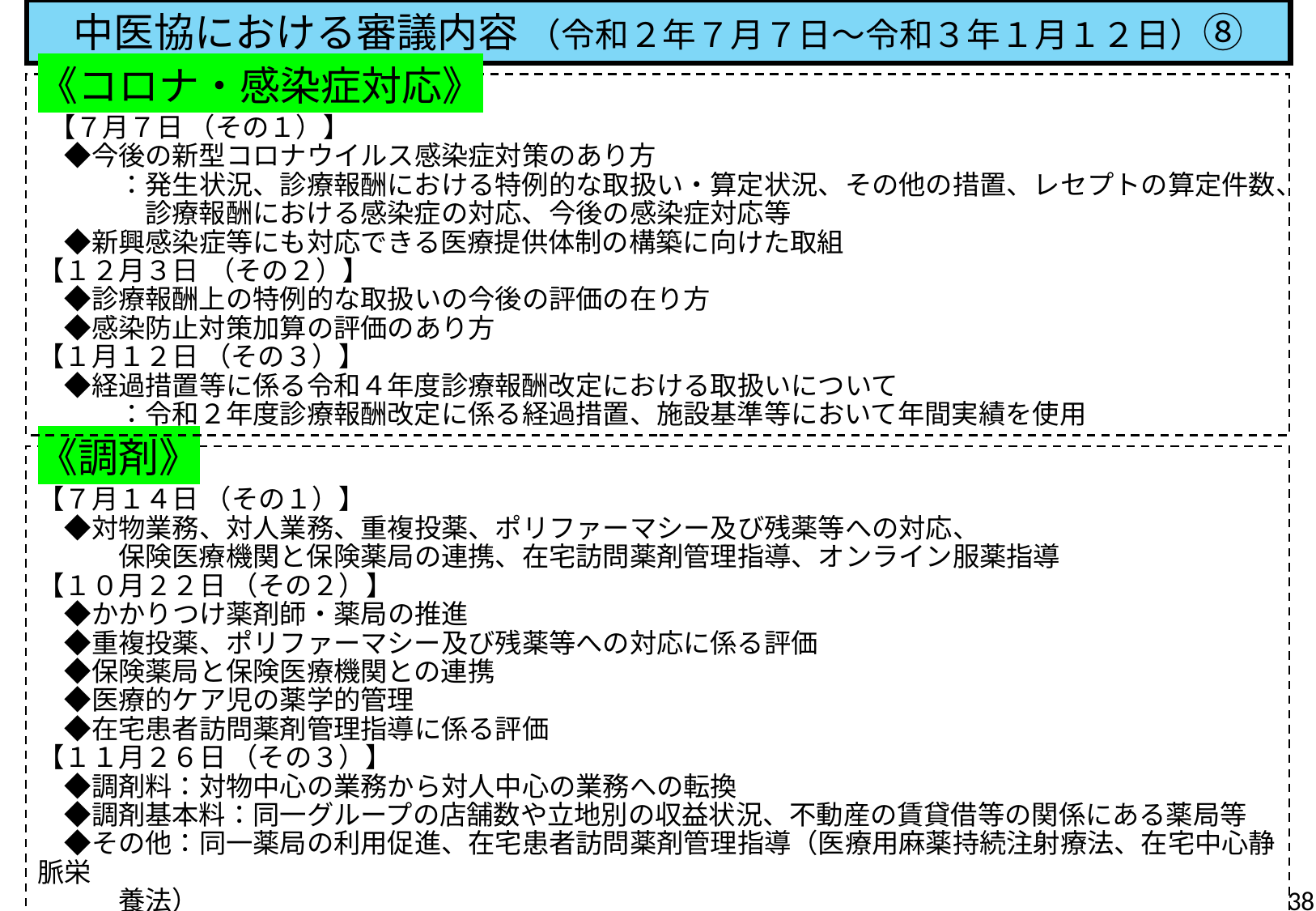

中医協における審議内容 （令和２年７月７日～令和３年１月１２日）⑧
《コロナ・感染症対応》
 【７月７日 （その１）】
　◆今後の新型コロナウイルス感染症対策のあり方
　　　：発生状況、診療報酬における特例的な取扱い・算定状況、その他の措置、レセプトの算定件数、
　　　　診療報酬における感染症の対応、今後の感染症対応等
　◆新興感染症等にも対応できる医療提供体制の構築に向けた取組
【１２月３日  （その２）】
　◆診療報酬上の特例的な取扱いの今後の評価の在り方
　◆感染防止対策加算の評価のあり方
【１月１２日 （その３）】
　◆経過措置等に係る令和４年度診療報酬改定における取扱いについて
　　　：令和２年度診療報酬改定に係る経過措置、施設基準等において年間実績を使用
《調剤》
【７月１４日 （その１）】
　◆対物業務、対人業務、重複投薬、ポリファーマシー及び残薬等への対応、
　　　保険医療機関と保険薬局の連携、在宅訪問薬剤管理指導、オンライン服薬指導
【１０月２２日 （その２）】
　◆かかりつけ薬剤師・薬局の推進
　◆重複投薬、ポリファーマシー及び残薬等への対応に係る評価
　◆保険薬局と保険医療機関との連携
　◆医療的ケア児の薬学的管理
　◆在宅患者訪問薬剤管理指導に係る評価
【１１月２６日 （その３）】
　◆調剤料：対物中心の業務から対人中心の業務への転換
　◆調剤基本料：同一グループの店舗数や立地別の収益状況、不動産の賃貸借等の関係にある薬局等
　◆その他：同一薬局の利用促進、在宅患者訪問薬剤管理指導（医療用麻薬持続注射療法、在宅中心静脈栄
　　　養法）
38